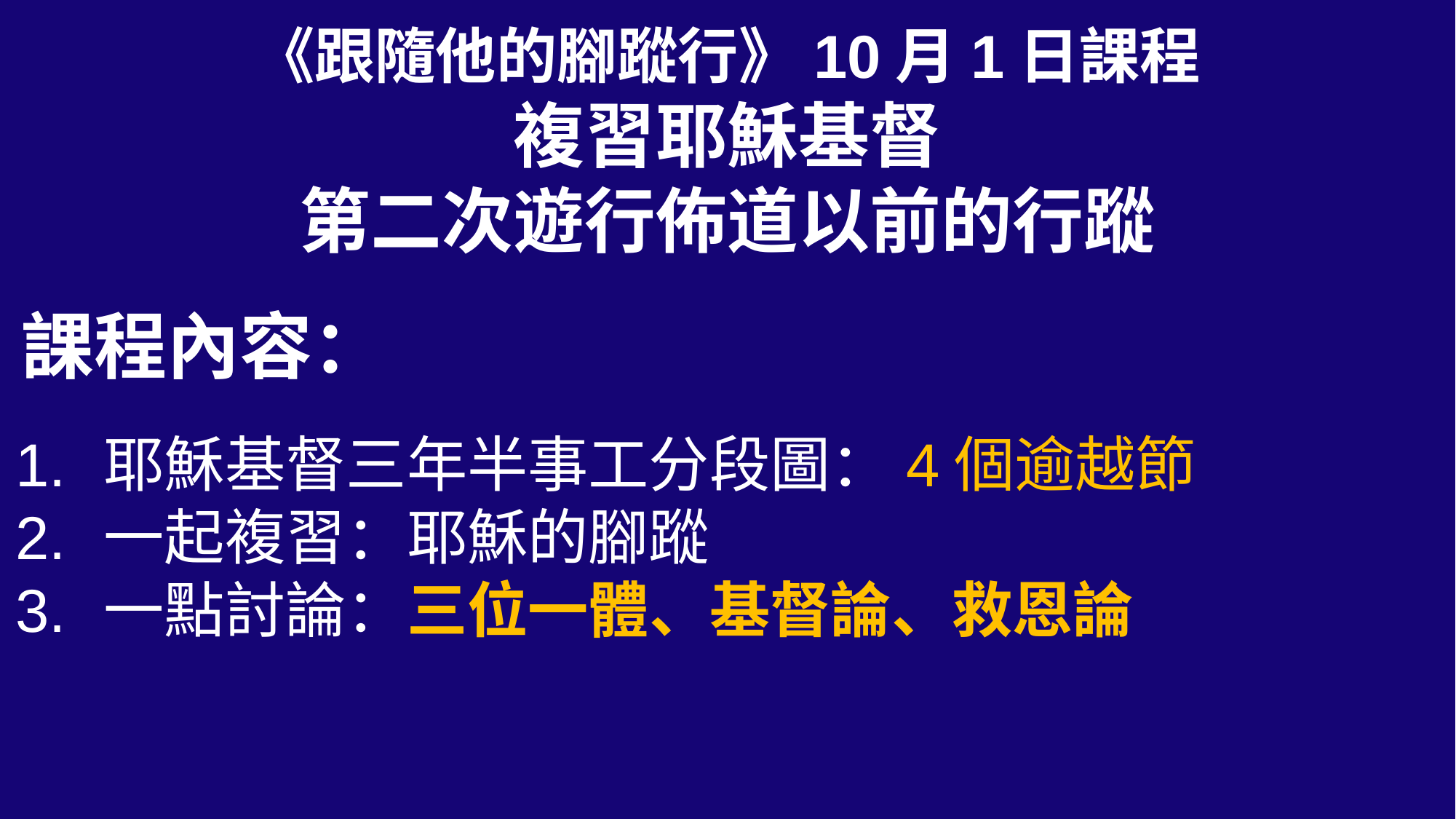

《跟隨他的腳蹤行》10月1日課程
複習耶穌基督
第二次遊行佈道以前的行蹤
課程內容：
耶穌基督三年半事工分段圖：4個逾越節
一起複習：耶穌的腳蹤
一點討論：三位一體、基督論、救恩論